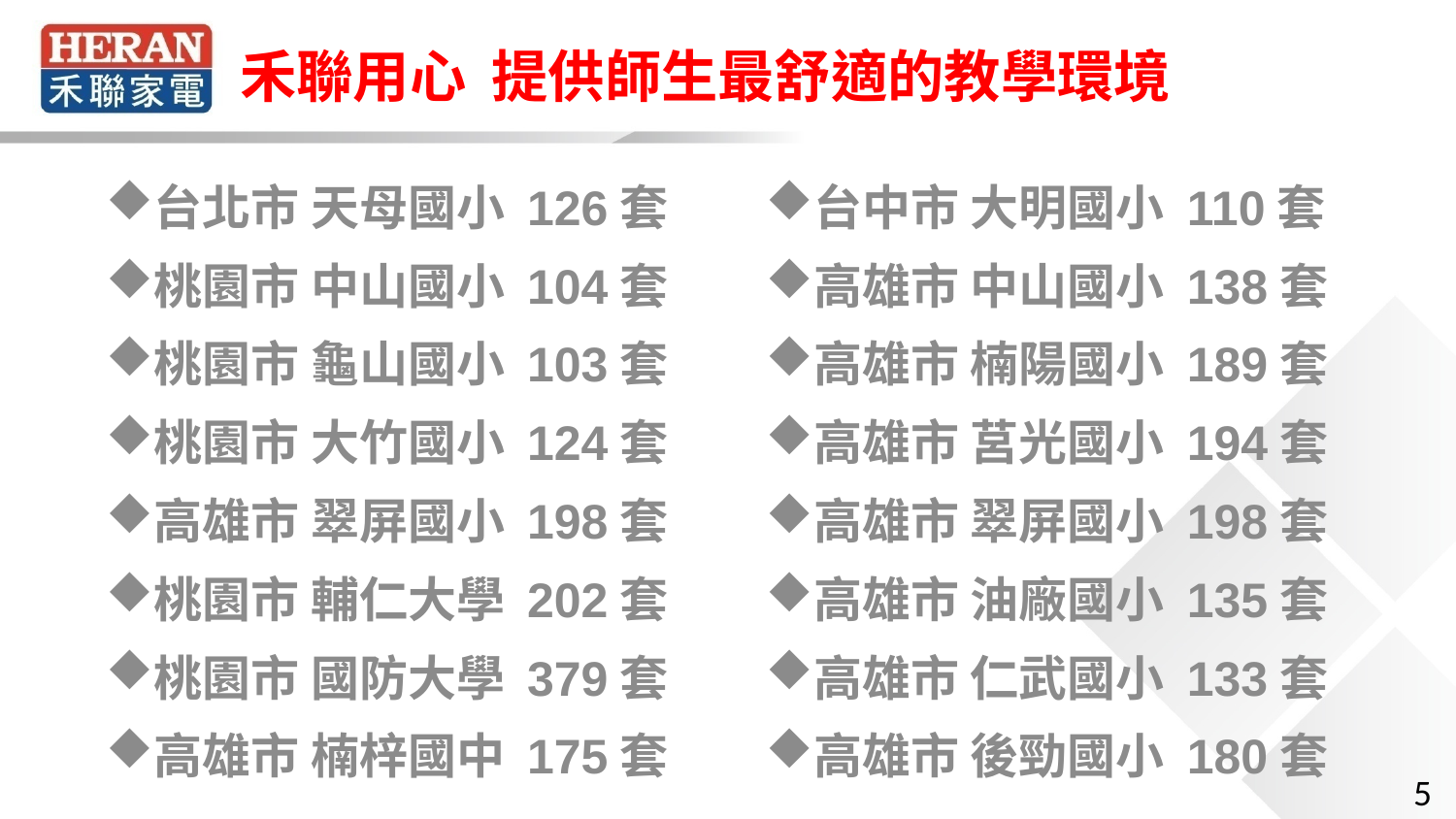

禾聯用心  提供師生最舒適的教學環境
台北市 天母國小 126套
桃園市 中山國小 104套
桃園市 龜山國小 103套
桃園市 大竹國小 124套
高雄市 翠屏國小 198套
桃園市 輔仁大學 202套
桃園市 國防大學 379套
高雄市 楠梓國中 175套

台中市 大明國小 110套
高雄市 中山國小 138套
高雄市 楠陽國小 189套
高雄市 莒光國小 194套
高雄市 翠屏國小 198套
高雄市 油廠國小 135套
高雄市 仁武國小 133套
高雄市 後勁國小 180套

5